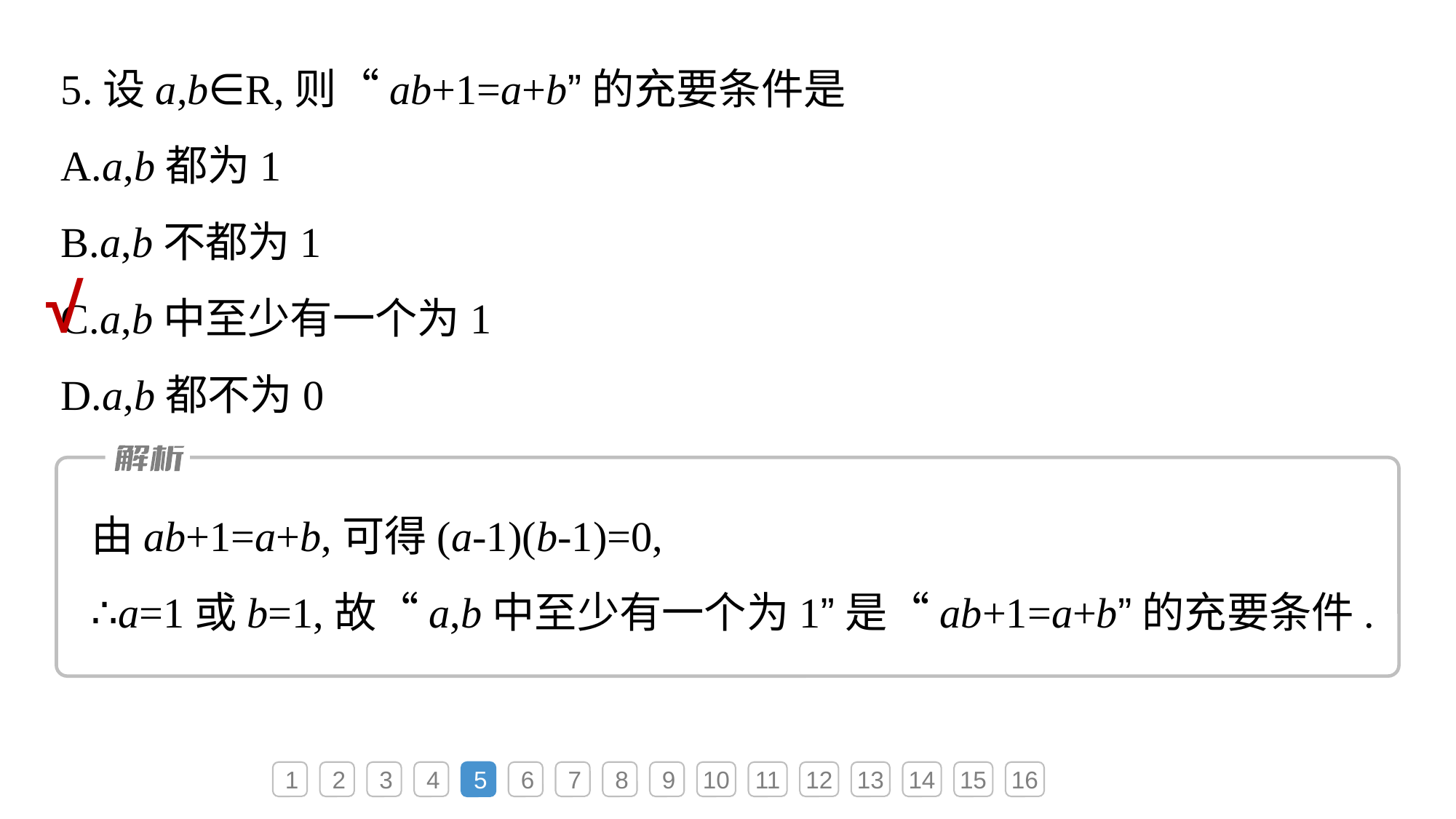

5.设a,b∈R,则“ab+1=a+b”的充要条件是
A.a,b都为1
B.a,b不都为1
C.a,b中至少有一个为1
D.a,b都不为0
√

由ab+1=a+b,可得(a-1)(b-1)=0,
∴a=1或b=1,故“a,b中至少有一个为1”是“ab+1=a+b”的充要条件.
1
2
3
4
5
6
7
8
9
10
11
12
13
14
15
16